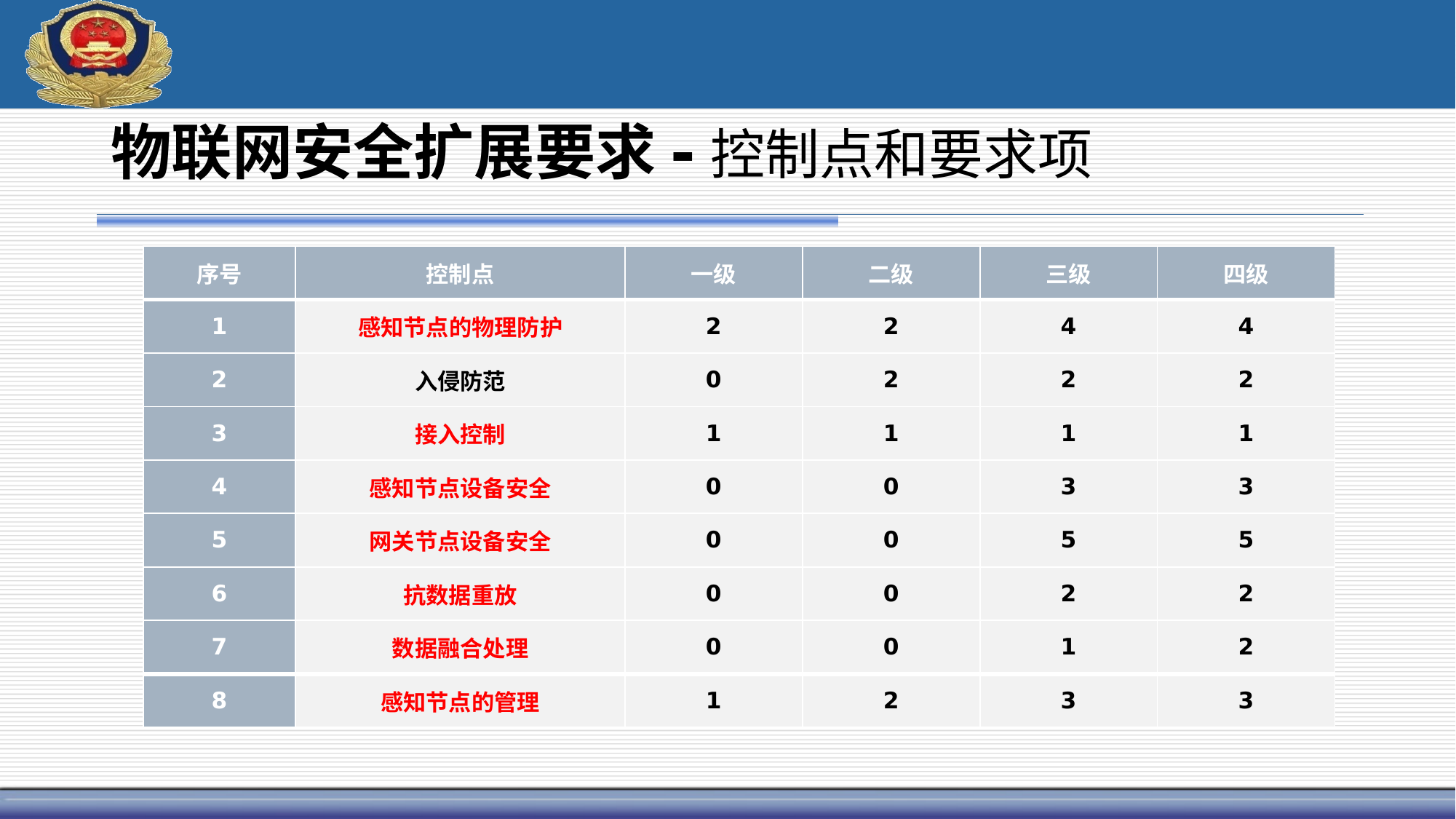

物联网安全扩展要求-控制点和要求项
| 序号 | 控制点 | 一级 | 二级 | 三级 | 四级 |
| --- | --- | --- | --- | --- | --- |
| 1 | 感知节点的物理防护 | 2 | 2 | 4 | 4 |
| 2 | 入侵防范 | 0 | 2 | 2 | 2 |
| 3 | 接入控制 | 1 | 1 | 1 | 1 |
| 4 | 感知节点设备安全 | 0 | 0 | 3 | 3 |
| 5 | 网关节点设备安全 | 0 | 0 | 5 | 5 |
| 6 | 抗数据重放 | 0 | 0 | 2 | 2 |
| 7 | 数据融合处理 | 0 | 0 | 1 | 2 |
| 8 | 感知节点的管理 | 1 | 2 | 3 | 3 |